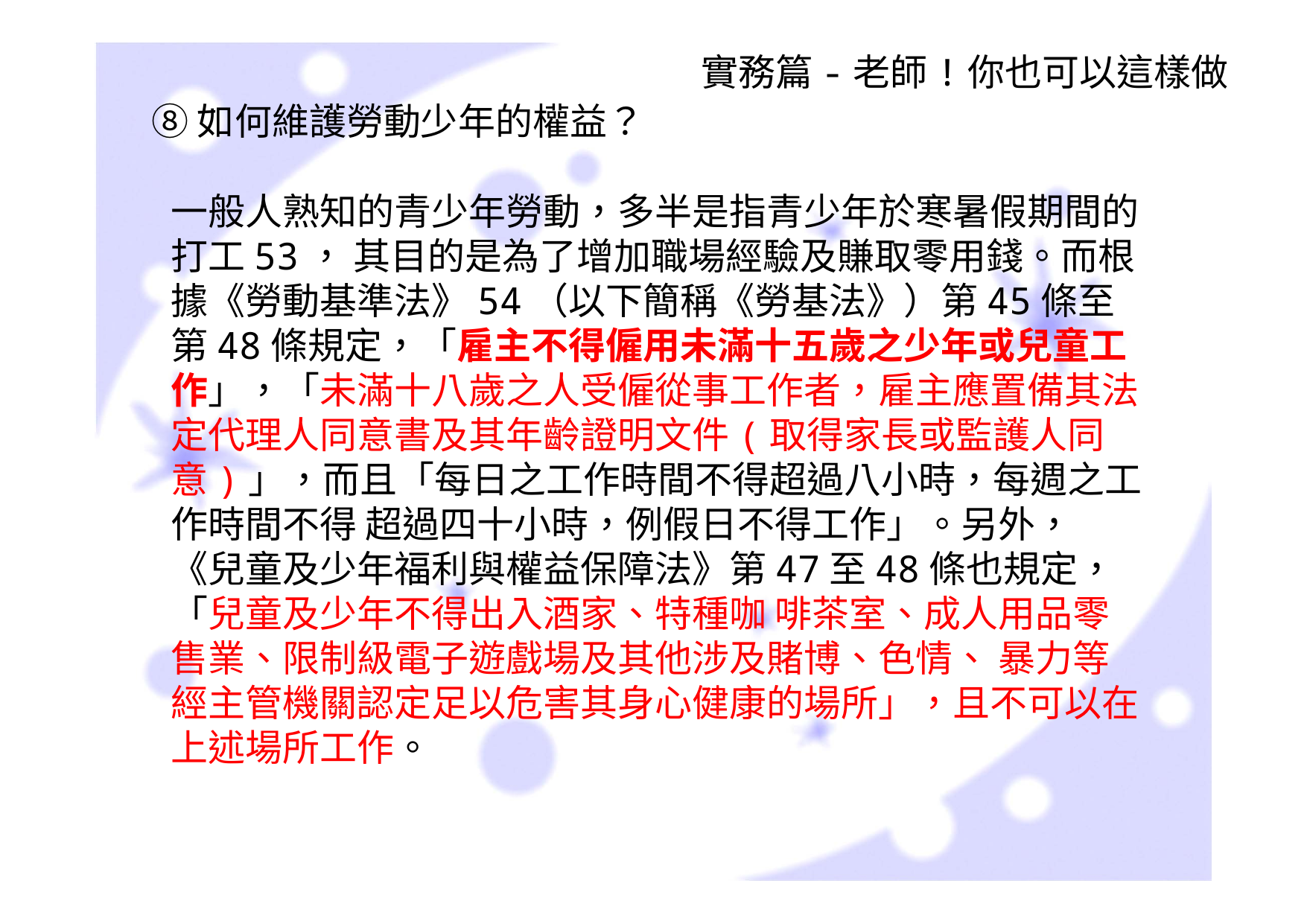

實務篇-老師!你也可以這樣做
 ⑧如何維護勞動少年的權益？
一般人熟知的青少年勞動，多半是指青少年於寒暑假期間的打工53， 其目的是為了增加職場經驗及賺取零用錢。而根據《勞動基準法》54（以下簡稱《勞基法》）第45條至第48條規定，「雇主不得僱用未滿十五歲之少年或兒童工作」，「未滿十八歲之人受僱從事工作者，雇主應置備其法定代理人同意書及其年齡證明文件(取得家長或監護人同意)」，而且「每日之工作時間不得超過八小時，每週之工作時間不得 超過四十小時，例假日不得工作」。另外，《兒童及少年福利與權益保障法》第47至48條也規定，「兒童及少年不得出入酒家、特種咖 啡茶室、成人用品零售業、限制級電子遊戲場及其他涉及賭博、色情、 暴力等經主管機關認定足以危害其身心健康的場所」，且不可以在上述場所工作。